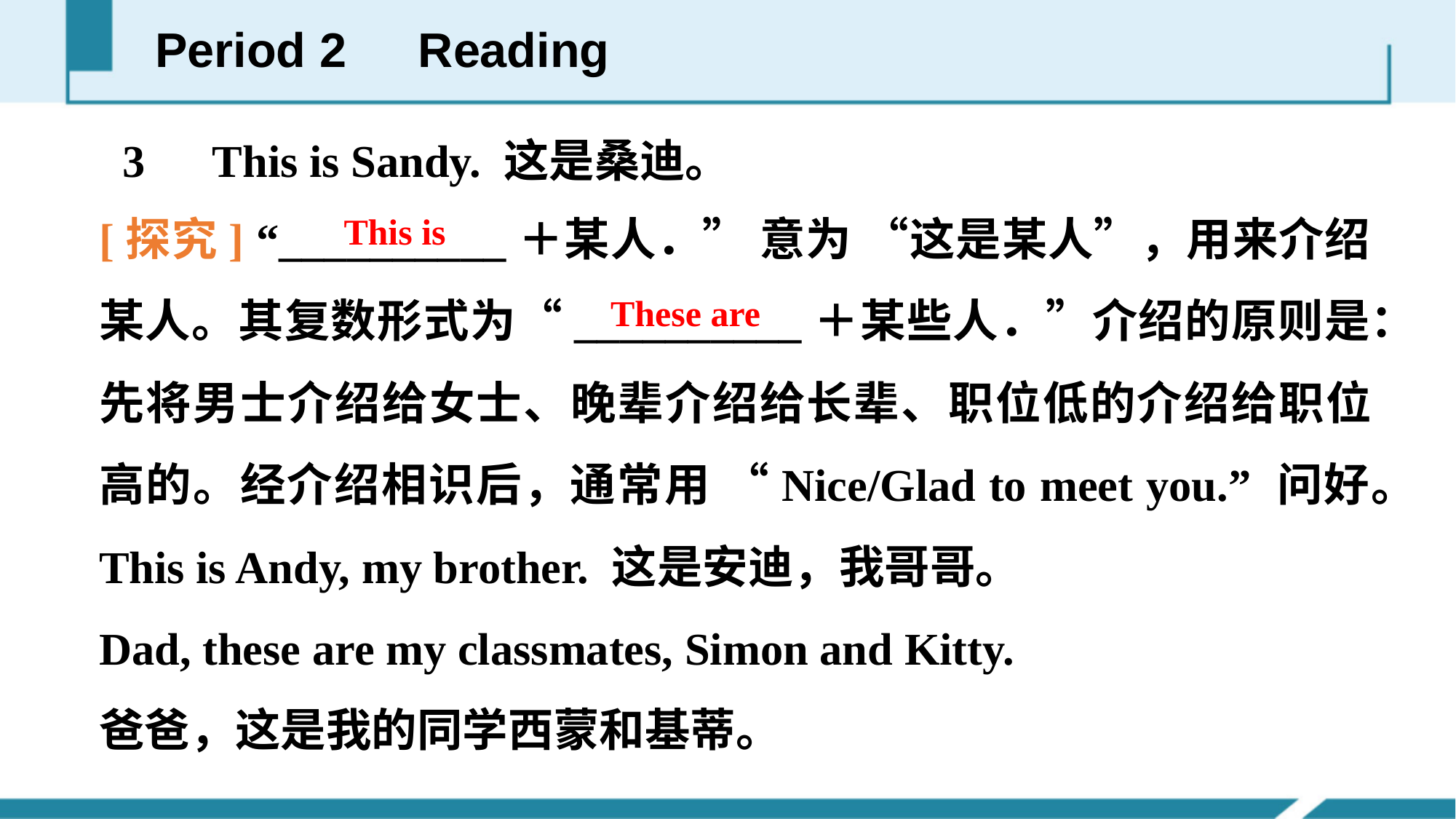

Period 2　Reading
　3　This is Sandy. 这是桑迪。
[探究] “__________＋某人．” 意为 “这是某人”，用来介绍某人。其复数形式为“__________＋某些人．”介绍的原则是：先将男士介绍给女士、晚辈介绍给长辈、职位低的介绍给职位高的。经介绍相识后，通常用 “Nice/Glad to meet you.” 问好。
This is Andy, my brother. 这是安迪，我哥哥。
Dad, these are my classmates, Simon and Kitty.
爸爸，这是我的同学西蒙和基蒂。
This is
These are